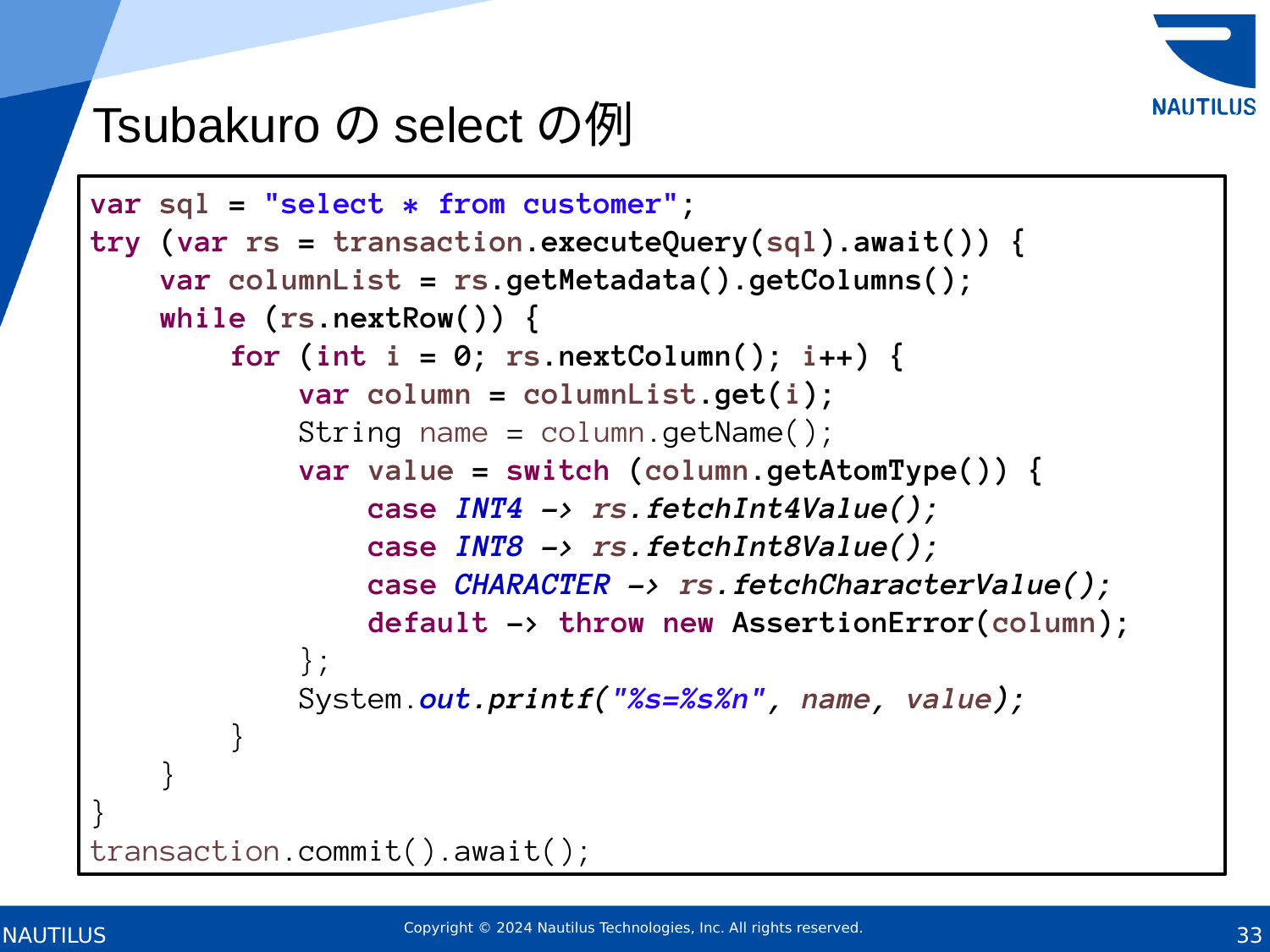

# Tsubakuroのselectの例
var sql = "select * from customer";
try (var rs = transaction.executeQuery(sql).await()) {
    var columnList = rs.getMetadata().getColumns();
    while (rs.nextRow()) {
        for (int i = 0; rs.nextColumn(); i++) {
            var column = columnList.get(i);
            String name = column.getName();
            var value = switch (column.getAtomType()) {
                case INT4 -> rs.fetchInt4Value();
                case INT8 -> rs.fetchInt8Value();
                case CHARACTER -> rs.fetchCharacterValue();
                default -> throw new AssertionError(column);
            };
            System.out.printf("%s=%s%n", name, value);
        }
    }
}
transaction.commit().await();